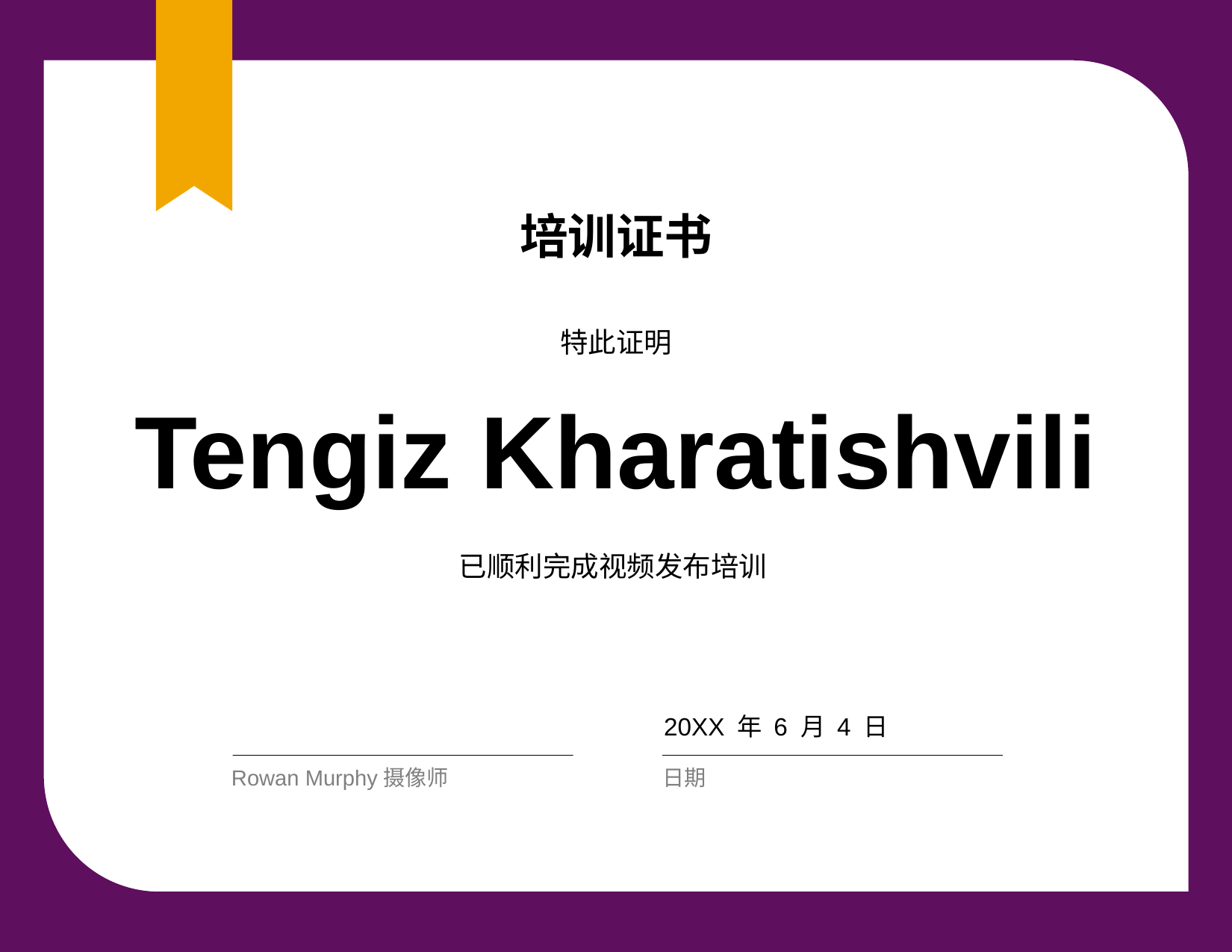

# 培训证书
特此证明
Tengiz Kharatishvili
已顺利完成视频发布培训
20XX 年 6 月 4 日
Rowan Murphy摄像师
日期